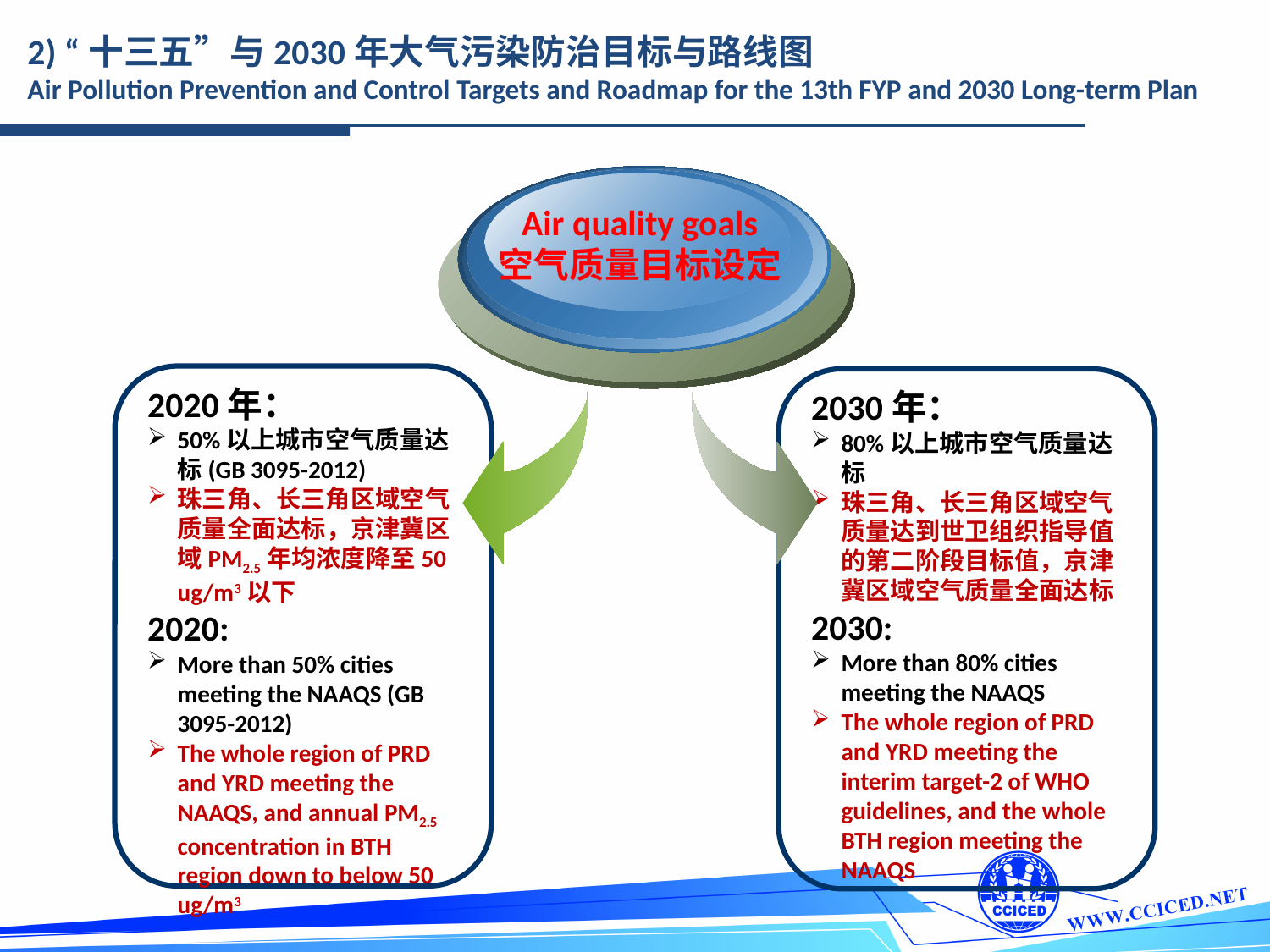

2) “十三五”与2030年大气污染防治目标与路线图
Air Pollution Prevention and Control Targets and Roadmap for the 13th FYP and 2030 Long-term Plan

Air quality goals
空气质量目标设定

2020年：
50%以上城市空气质量达标(GB 3095-2012)
珠三角、长三角区域空气质量全面达标，京津冀区域PM2.5年均浓度降至50 ug/m3以下
2020:
More than 50% cities meeting the NAAQS (GB 3095-2012)
The whole region of PRD and YRD meeting the NAAQS, and annual PM2.5 concentration in BTH region down to below 50 ug/m3
2030年：
80%以上城市空气质量达标
珠三角、长三角区域空气质量达到世卫组织指导值的第二阶段目标值，京津冀区域空气质量全面达标
2030:
More than 80% cities meeting the NAAQS
The whole region of PRD and YRD meeting the interim target-2 of WHO guidelines, and the whole BTH region meeting the NAAQS